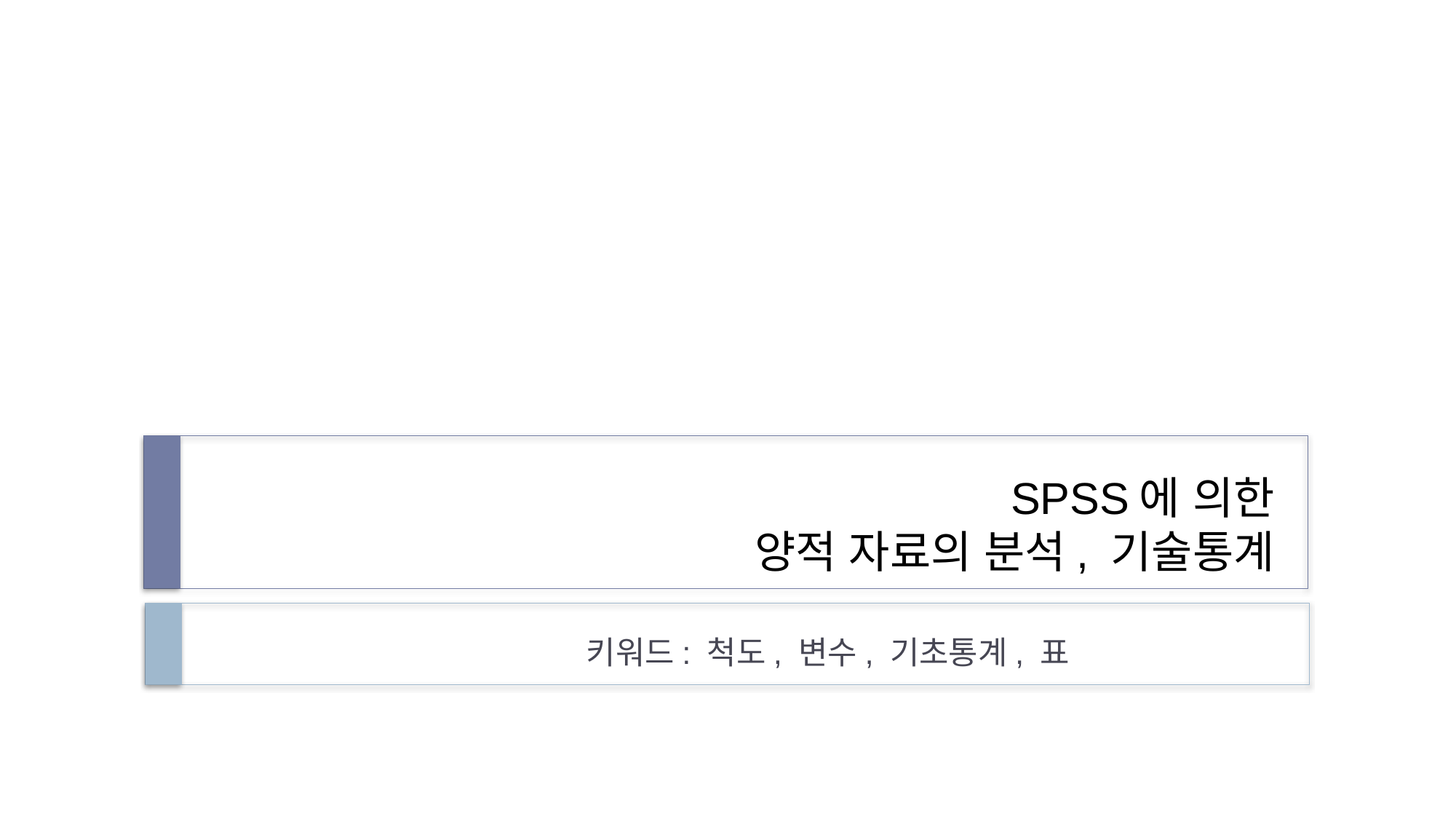

# SPSS에 의한 양적 자료의 분석, 기술통계
키워드: 척도, 변수, 기초통계, 표